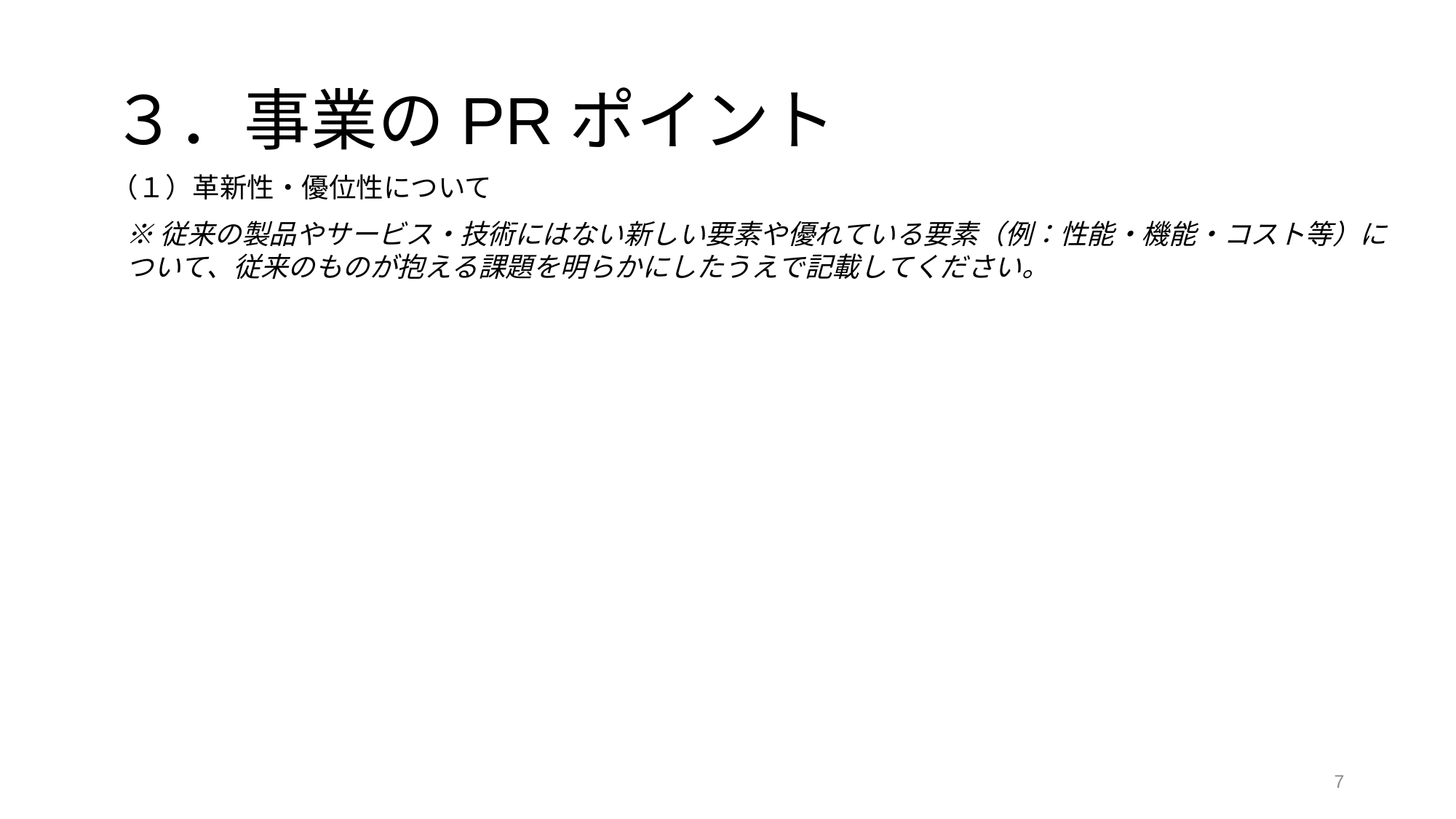

# ３．事業のPRポイント
（１）革新性・優位性について
※従来の製品やサービス・技術にはない新しい要素や優れている要素（例：性能・機能・コスト等）について、従来のものが抱える課題を明らかにしたうえで記載してください。
7